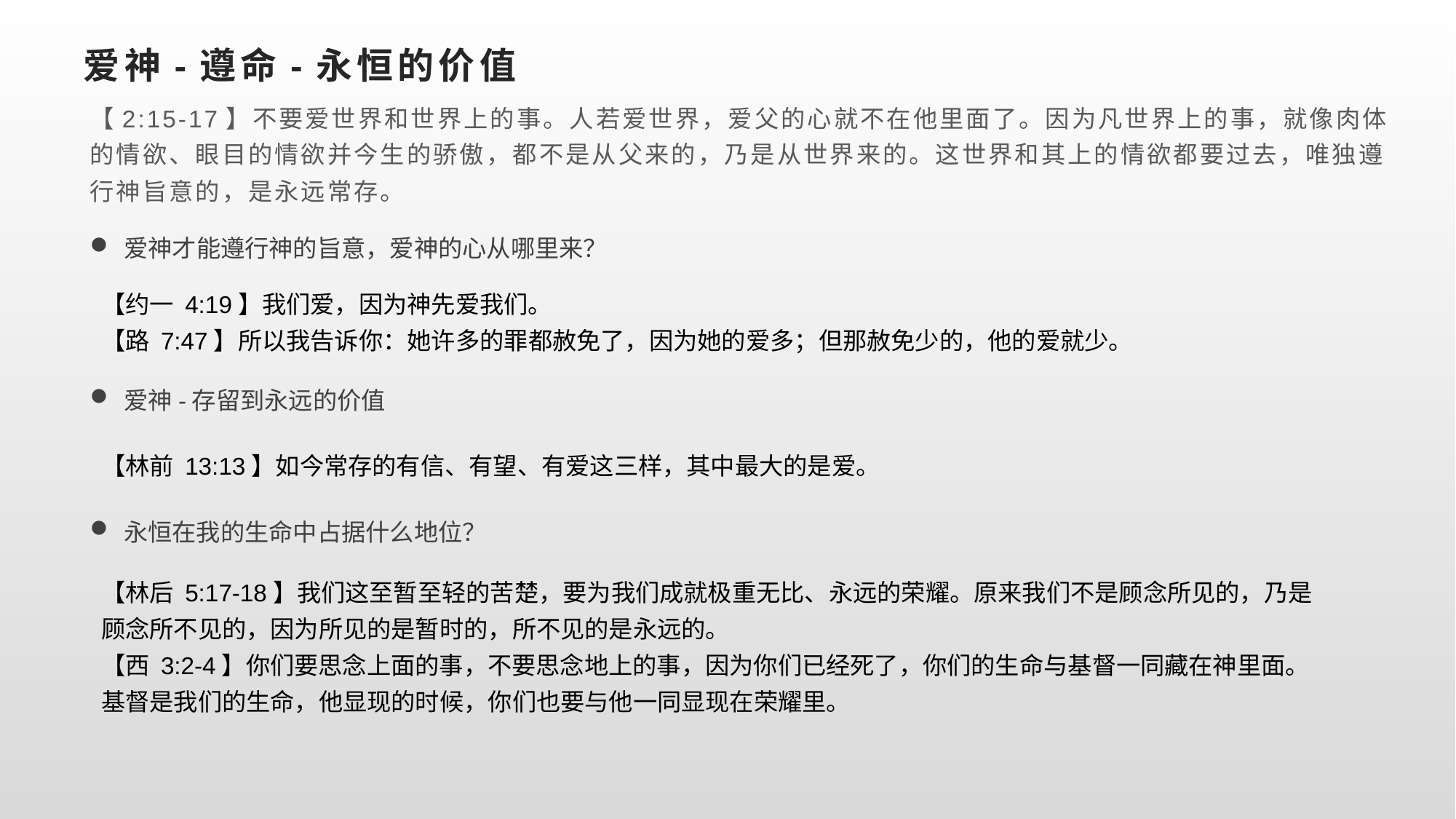

# 爱神-遵命-永恒的价值
【2:15-17】不要爱世界和世界上的事。人若爱世界，爱父的心就不在他里面了。因为凡世界上的事，就像肉体的情欲、眼目的情欲并今生的骄傲，都不是从父来的，乃是从世界来的。这世界和其上的情欲都要过去，唯独遵行神旨意的，是永远常存。
爱神才能遵行神的旨意，爱神的心从哪里来？
【约一 4:19】我们爱，因为神先爱我们。
【路 7:47】所以我告诉你：她许多的罪都赦免了，因为她的爱多；但那赦免少的，他的爱就少。
爱神-存留到永远的价值
【林前 13:13】如今常存的有信、有望、有爱这三样，其中最大的是爱。
永恒在我的生命中占据什么地位？
【林后 5:17-18】我们这至暂至轻的苦楚，要为我们成就极重无比、永远的荣耀。原来我们不是顾念所见的，乃是顾念所不见的，因为所见的是暂时的，所不见的是永远的。
【西 3:2-4】你们要思念上面的事，不要思念地上的事，因为你们已经死了，你们的生命与基督一同藏在神里面。 基督是我们的生命，他显现的时候，你们也要与他一同显现在荣耀里。